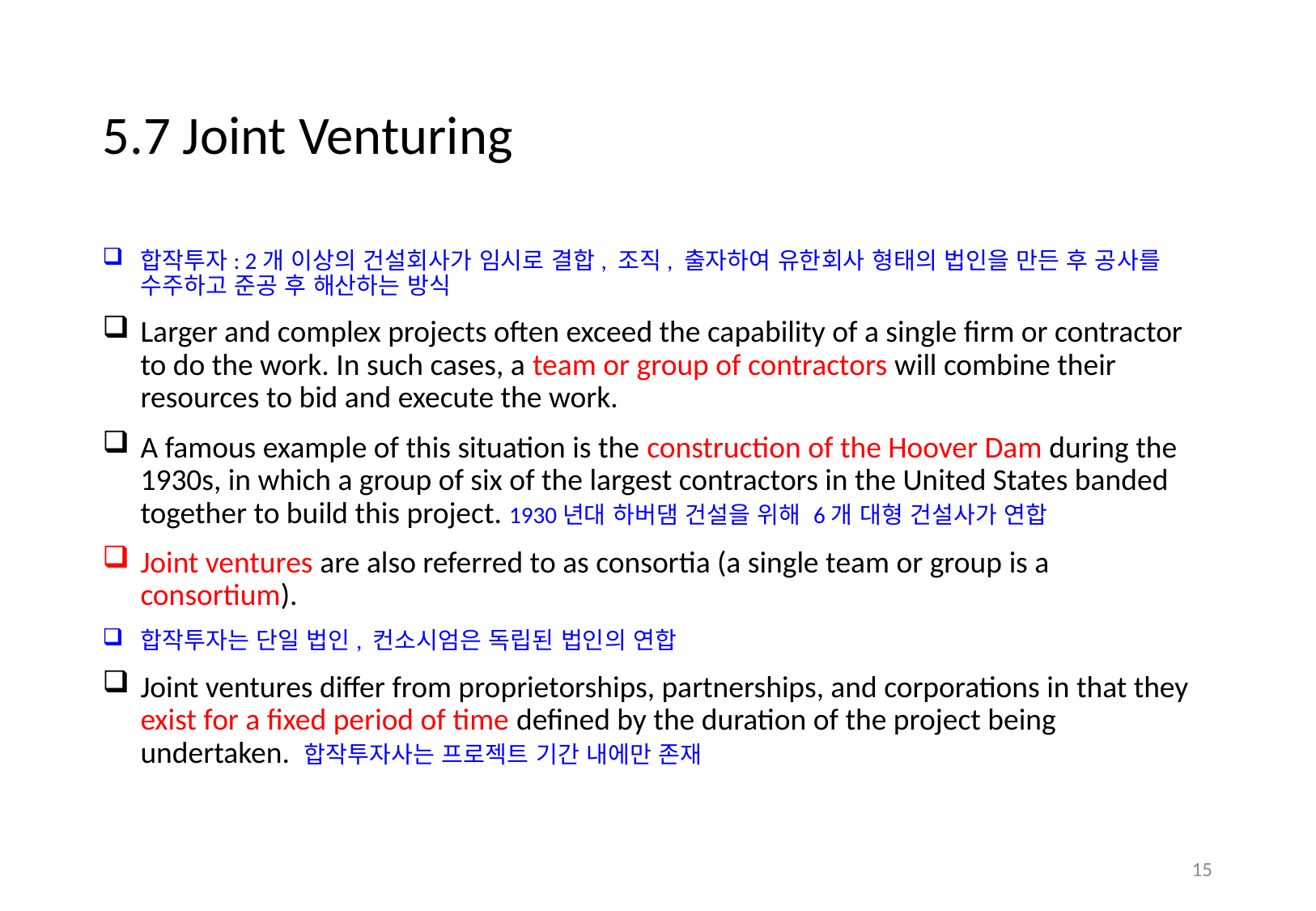

# 5.7 Joint Venturing
합작투자: 2개 이상의 건설회사가 임시로 결합, 조직, 출자하여 유한회사 형태의 법인을 만든 후 공사를 수주하고 준공 후 해산하는 방식
Larger and complex projects often exceed the capability of a single firm or contractor to do the work. In such cases, a team or group of contractors will combine their resources to bid and execute the work.
A famous example of this situation is the construction of the Hoover Dam during the 1930s, in which a group of six of the largest contractors in the United States banded together to build this project. 1930년대 하버댐 건설을 위해 6개 대형 건설사가 연합
Joint ventures are also referred to as consortia (a single team or group is a consortium).
합작투자는 단일 법인, 컨소시엄은 독립된 법인의 연합
Joint ventures differ from proprietorships, partnerships, and corporations in that they exist for a fixed period of time defined by the duration of the project being undertaken. 합작투자사는 프로젝트 기간 내에만 존재
15